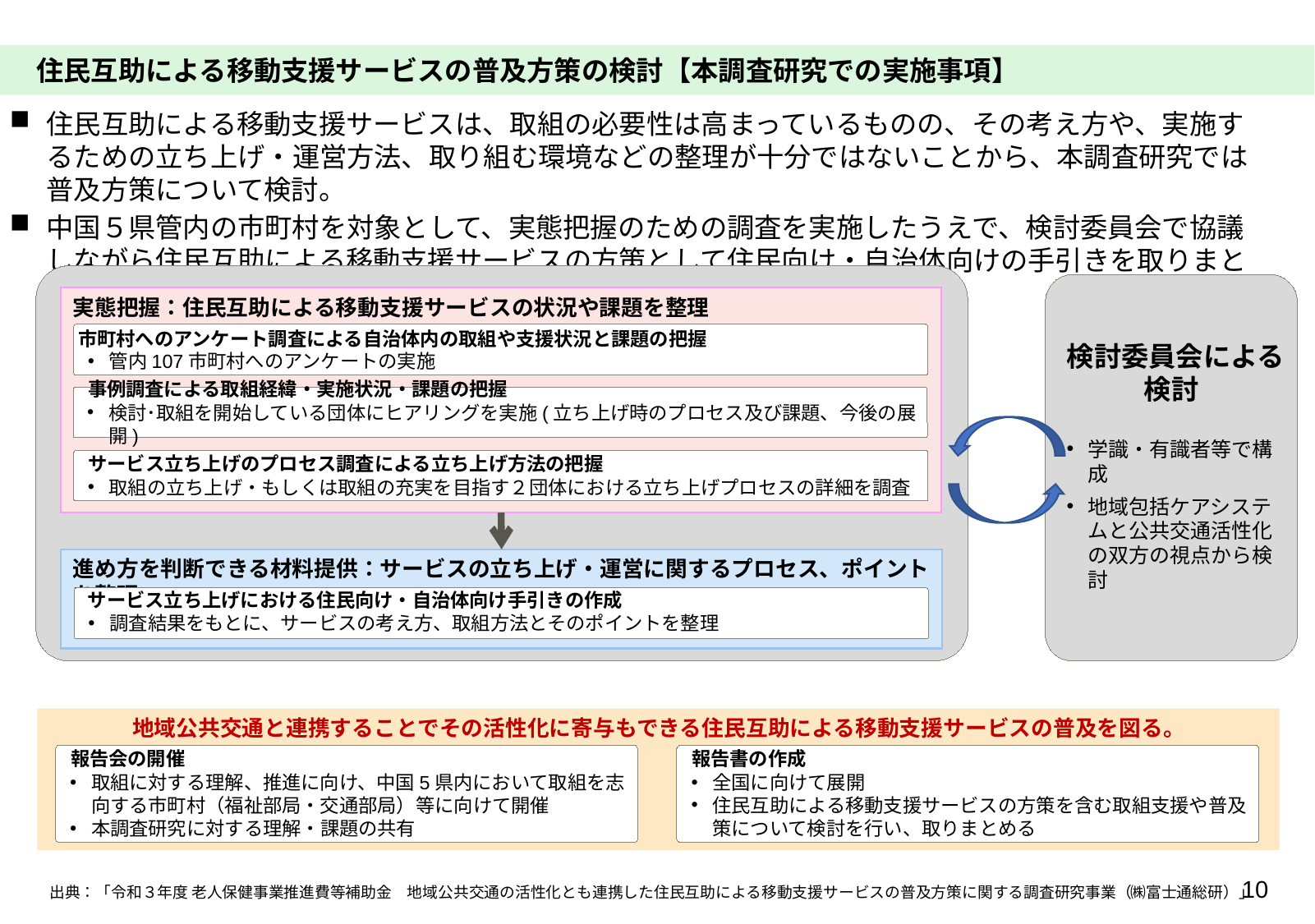

住民互助による移動支援サービスの普及方策の検討【本調査研究での実施事項】
住民互助による移動支援サービスは、取組の必要性は高まっているものの、その考え方や、実施するための立ち上げ・運営方法、取り組む環境などの整理が十分ではないことから、本調査研究では普及方策について検討。
中国５県管内の市町村を対象として、実態把握のための調査を実施したうえで、検討委員会で協議しながら住民互助による移動支援サービスの方策として住民向け・自治体向けの手引きを取りまとめ。

 検討委員会による
検討

学識・有識者等で構成
地域包括ケアシステムと公共交通活性化の双方の視点から検討
実態把握：住民互助による移動支援サービスの状況や課題を整理
市町村へのアンケート調査による自治体内の取組や支援状況と課題の把握
管内107市町村へのアンケートの実施
 事例調査による取組経緯・実施状況・課題の把握
検討･取組を開始している団体にヒアリングを実施(立ち上げ時のプロセス及び課題、今後の展開)

 サービス立ち上げのプロセス調査による立ち上げ方法の把握
取組の立ち上げ・もしくは取組の充実を目指す２団体における立ち上げプロセスの詳細を調査

進め方を判断できる材料提供：サービスの立ち上げ・運営に関するプロセス、ポイントを整理
 サービス立ち上げにおける住民向け・自治体向け手引きの作成
調査結果をもとに、サービスの考え方、取組方法とそのポイントを整理
地域公共交通と連携することでその活性化に寄与もできる住民互助による移動支援サービスの普及を図る。
 報告会の開催
取組に対する理解、推進に向け、中国5県内において取組を志向する市町村（福祉部局・交通部局）等に向けて開催
本調査研究に対する理解・課題の共有
 報告書の作成
全国に向けて展開
住民互助による移動支援サービスの方策を含む取組支援や普及策について検討を行い、取りまとめる
10
出典：「令和３年度 老人保健事業推進費等補助金　地域公共交通の活性化とも連携した住民互助による移動支援サービスの普及方策に関する調査研究事業（㈱富士通総研）」